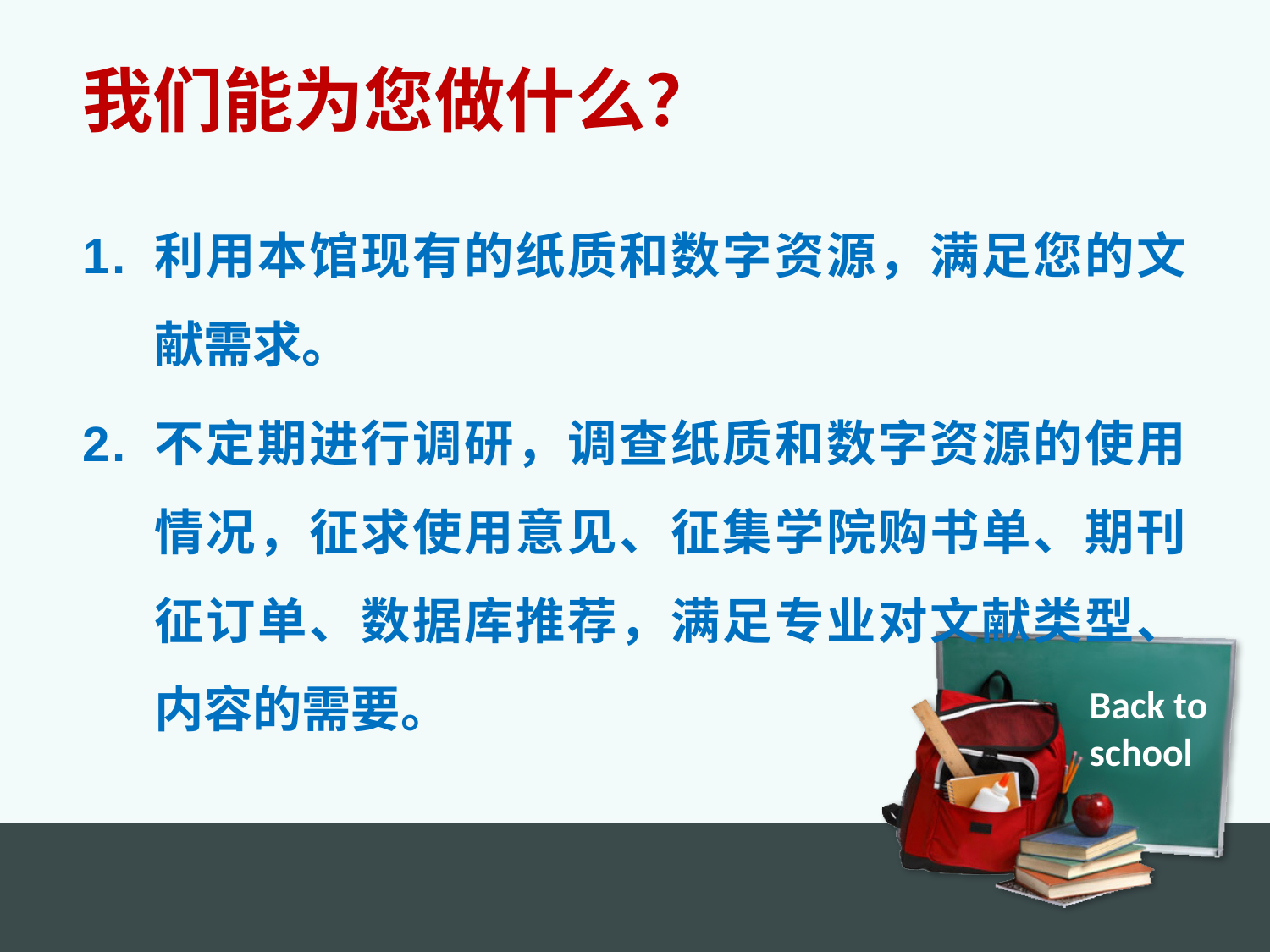

我们能为您做什么？
利用本馆现有的纸质和数字资源，满足您的文献需求。
不定期进行调研，调查纸质和数字资源的使用情况，征求使用意见、征集学院购书单、期刊征订单、数据库推荐，满足专业对文献类型、内容的需要。
Back to
school